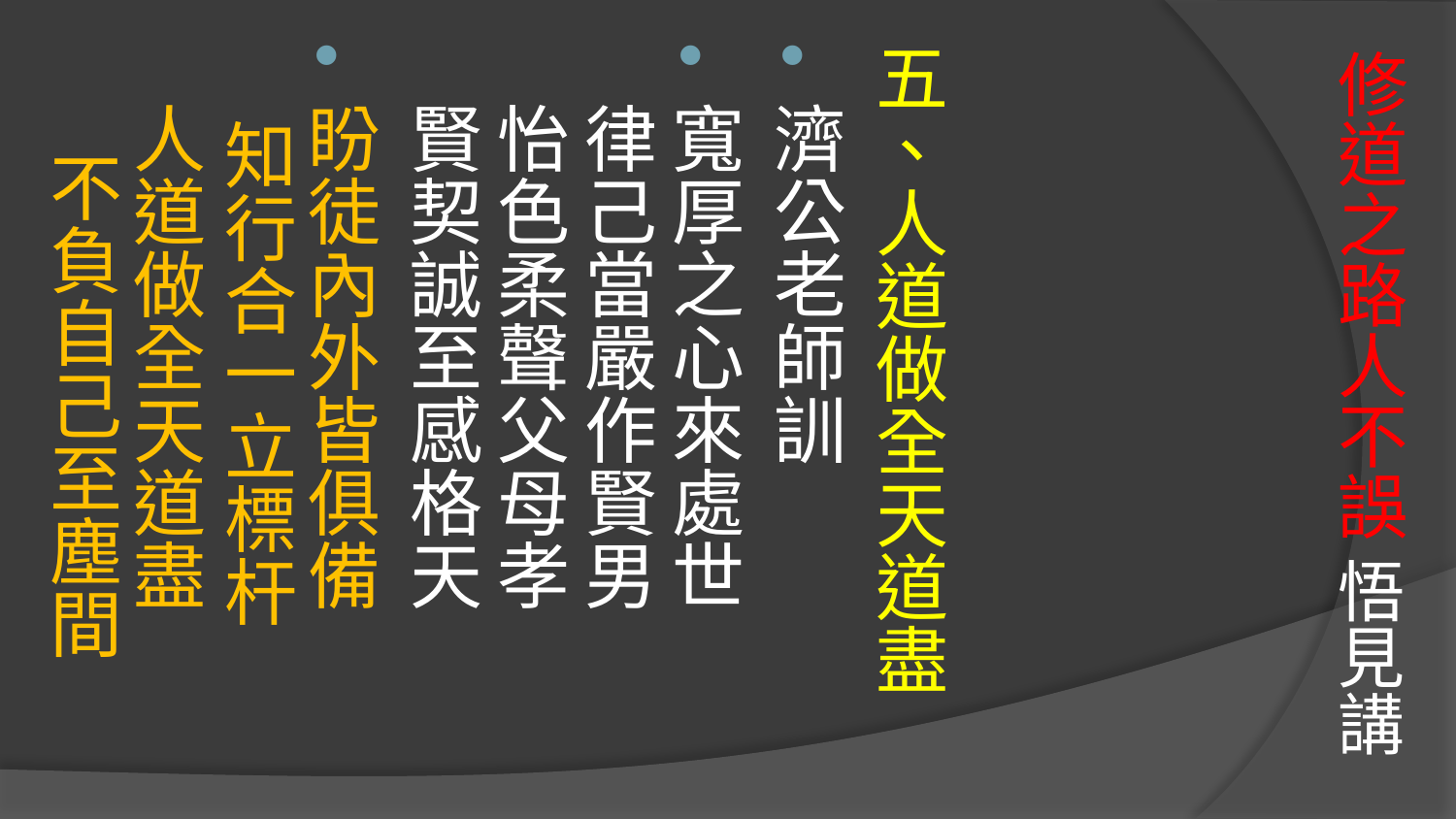

# 修道之路人不誤 悟見講
五、人道做全天道盡
濟公老師訓
寬厚之心來處世　      律己當嚴作賢男　
怡色柔聲父母孝　   賢契誠至感格天
盼徒內外皆俱備　        知行合一立標杆　
人道做全天道盡　          不負自己至塵間